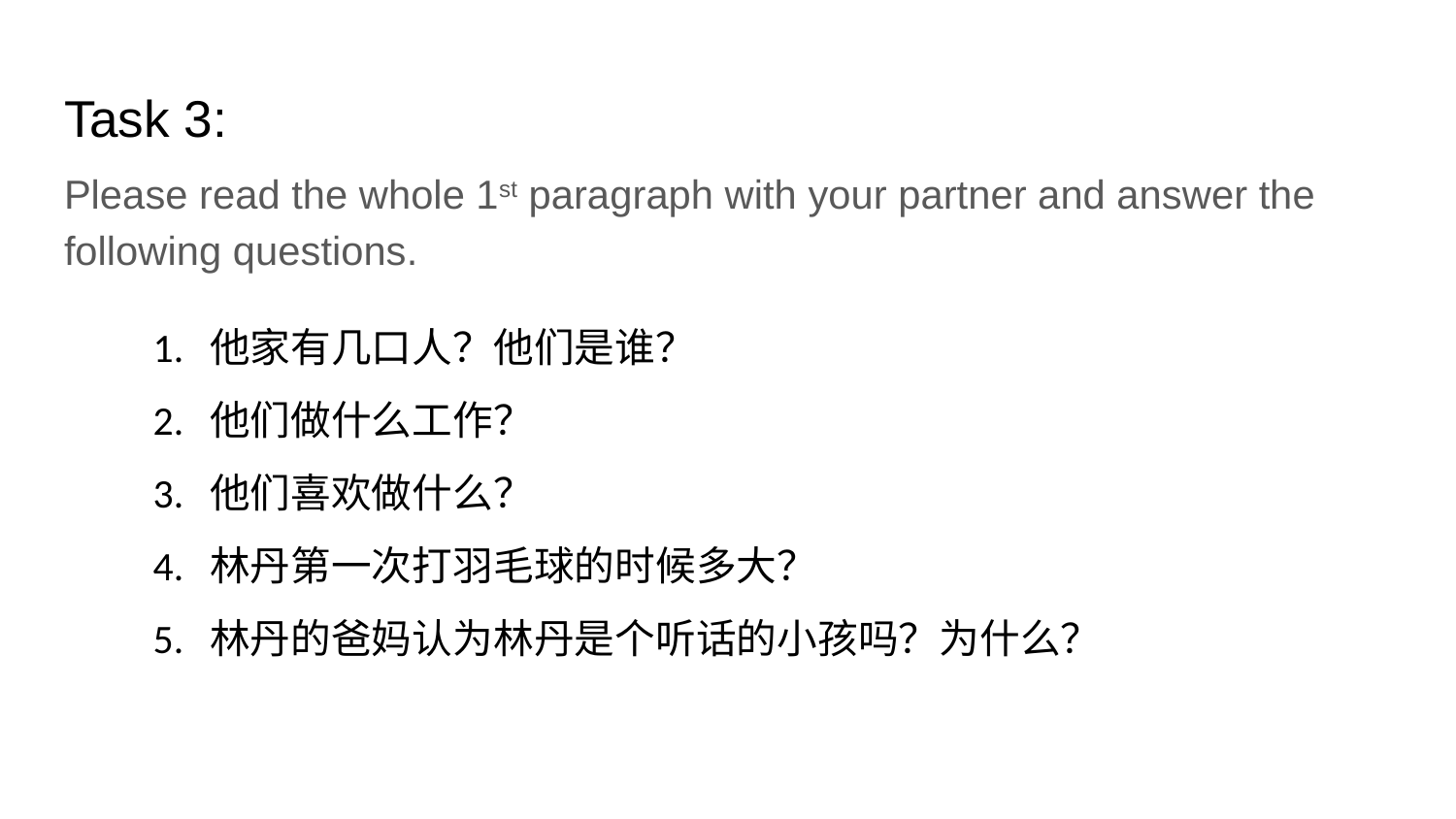

# Task 3:
Please read the whole 1st paragraph with your partner and answer the following questions.
他家有几口人？他们是谁？
他们做什么工作？
他们喜欢做什么？
林丹第一次打羽毛球的时候多大？
林丹的爸妈认为林丹是个听话的小孩吗？为什么？